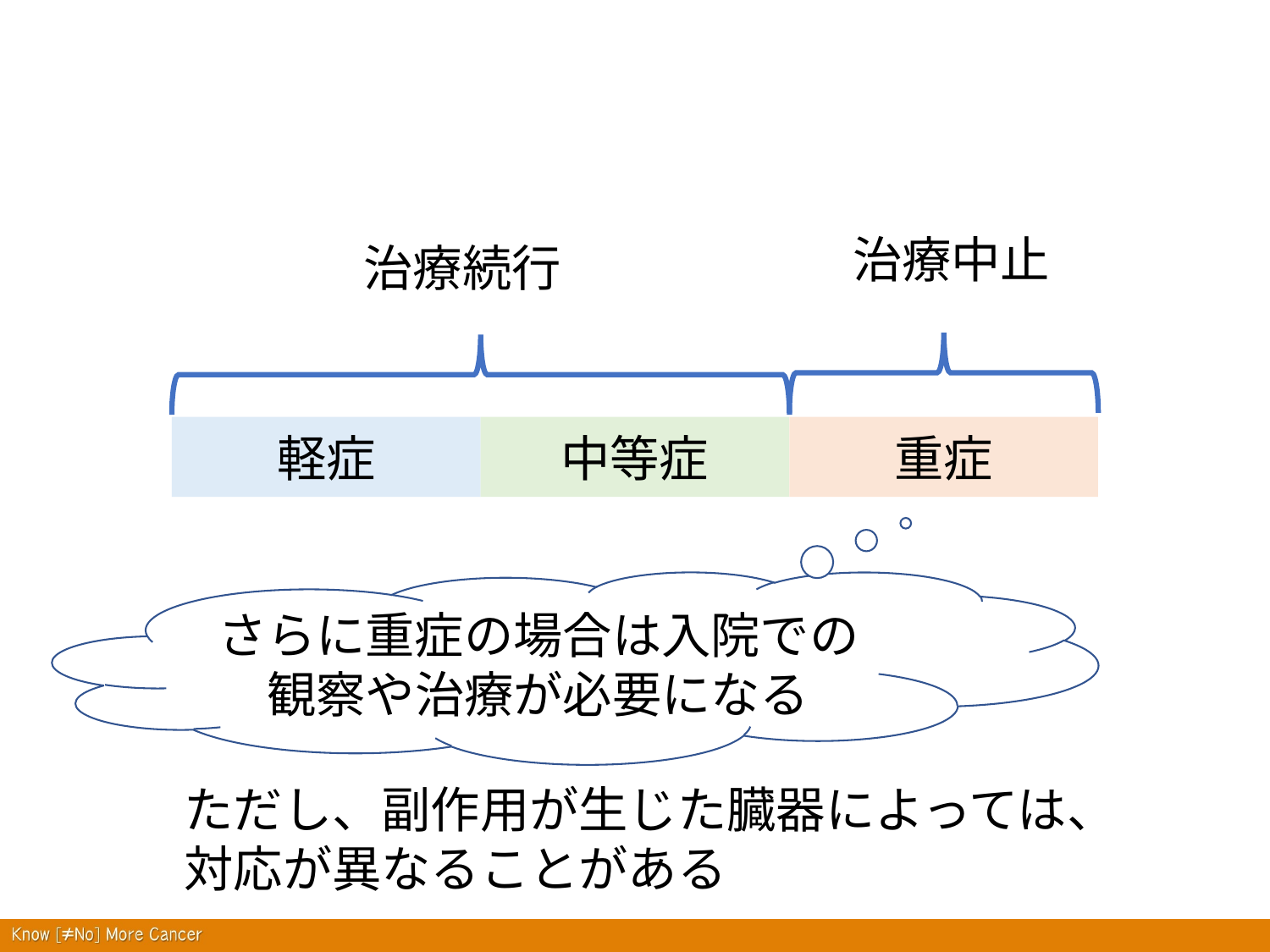

治療中止
治療続行
重症
軽症
中等症
さらに重症の場合は入院での観察や治療が必要になる
ただし、副作用が生じた臓器によっては、対応が異なることがある